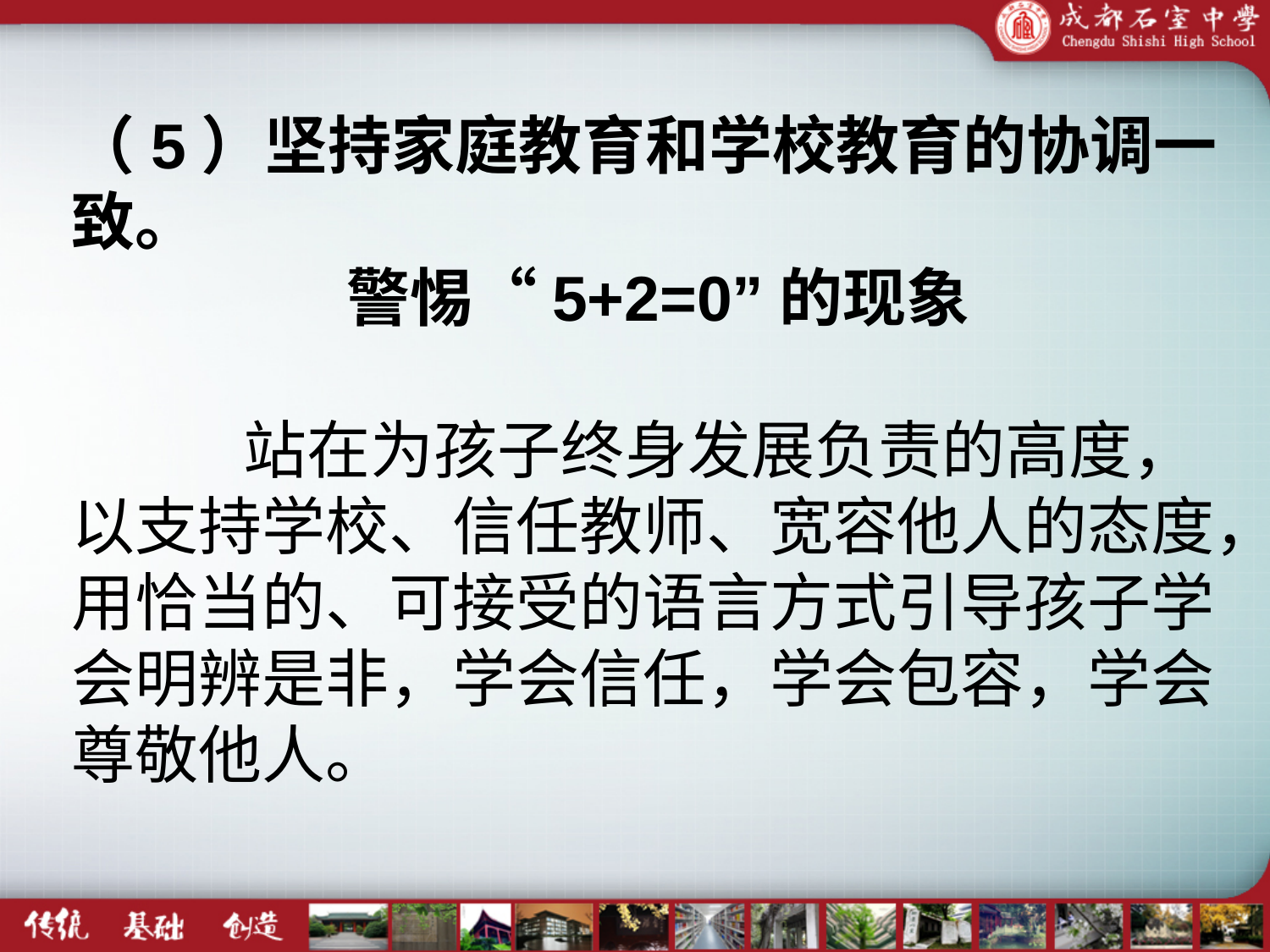

（5）坚持家庭教育和学校教育的协调一致。
                  警惕“5+2=0”的现象

           站在为孩子终身发展负责的高度，以支持学校、信任教师、宽容他人的态度，用恰当的、可接受的语言方式引导孩子学会明辨是非，学会信任，学会包容，学会尊敬他人。